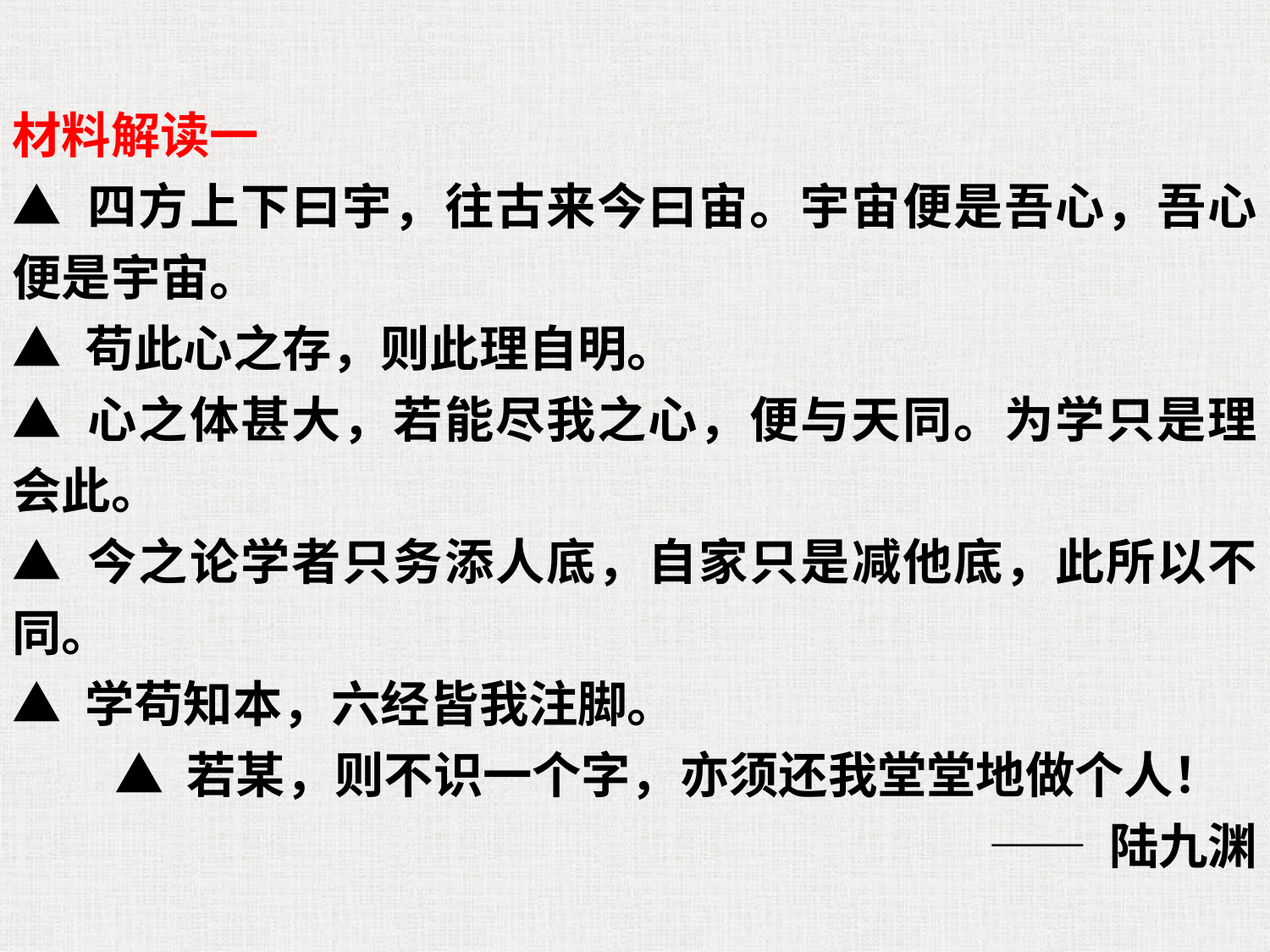

材料解读一
▲ 四方上下曰宇，往古来今曰宙。宇宙便是吾心，吾心便是宇宙。
▲ 苟此心之存，则此理自明。
▲ 心之体甚大，若能尽我之心，便与天同。为学只是理会此。
▲ 今之论学者只务添人底，自家只是减他底，此所以不同。
▲ 学苟知本，六经皆我注脚。
▲ 若某，则不识一个字，亦须还我堂堂地做个人！			——  陆九渊